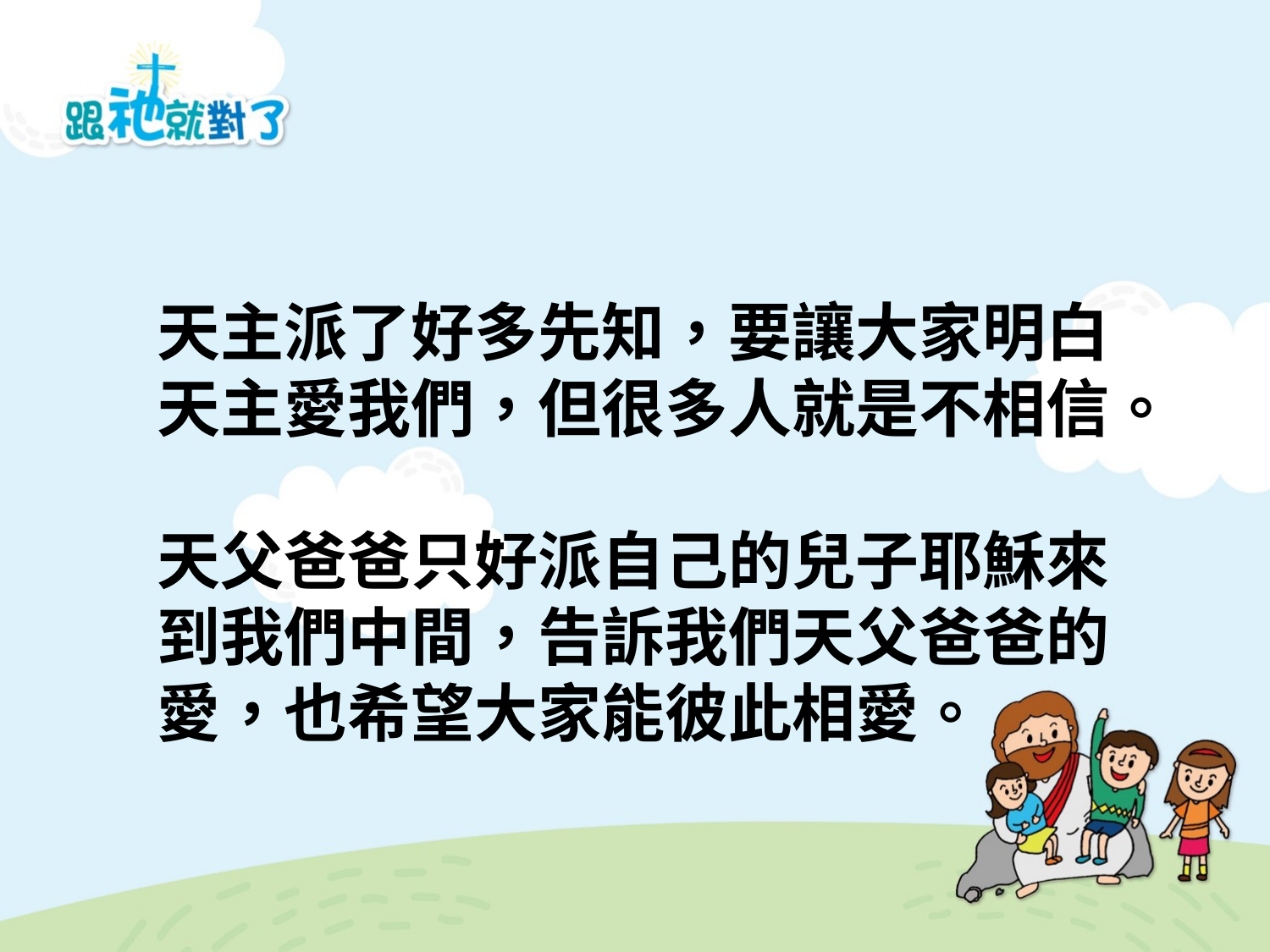

天主派了好多先知，要讓大家明白天主愛我們，但很多人就是不相信。

天父爸爸只好派自己的兒子耶穌來到我們中間，告訴我們天父爸爸的愛，也希望大家能彼此相愛。